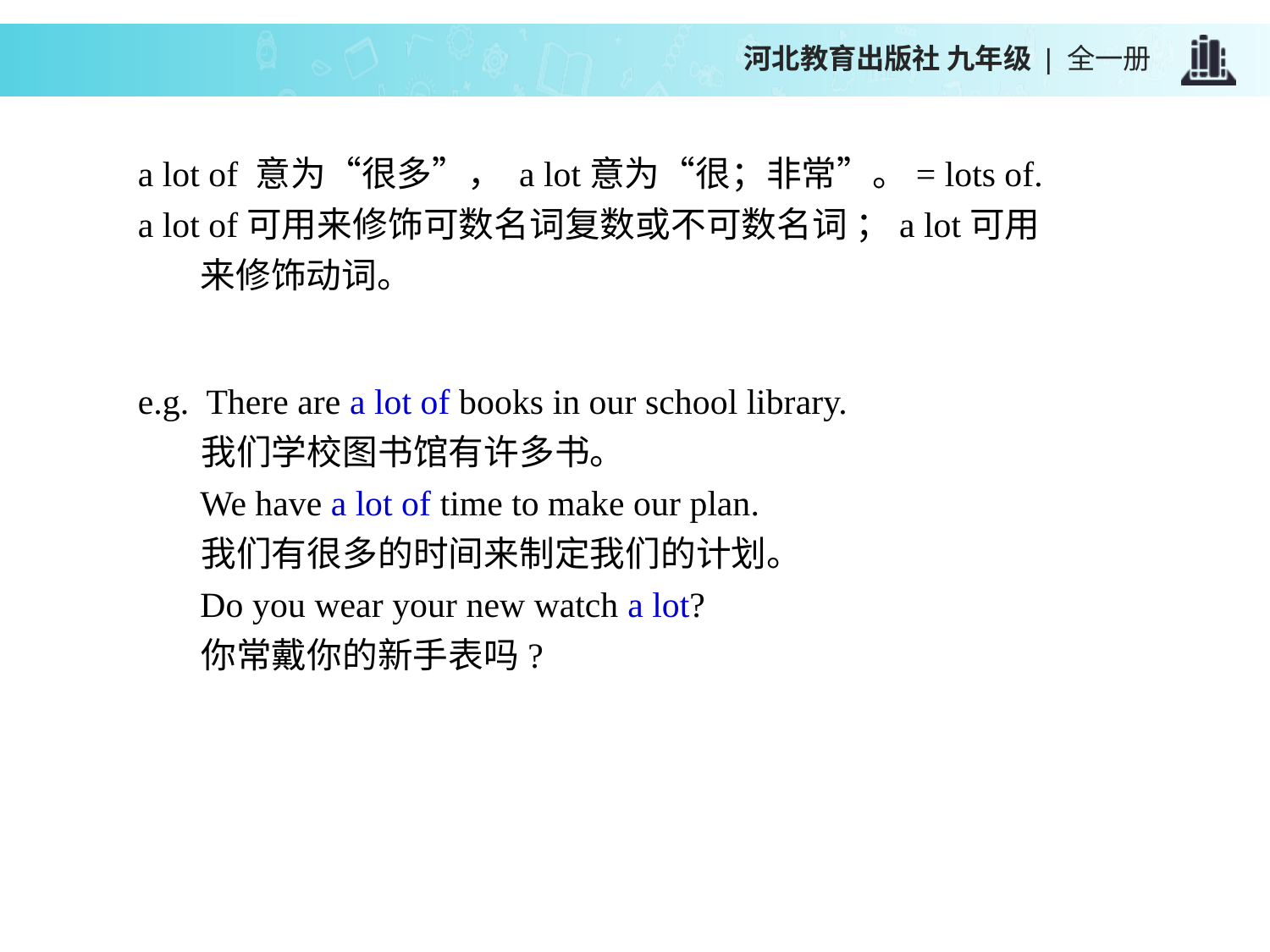

a lot of 意为“很多”， a lot意为“很；非常”。= lots of.
a lot of可用来修饰可数名词复数或不可数名词 ；a lot可用来修饰动词。
e.g.  There are a lot of books in our school library.
       我们学校图书馆有许多书。
       We have a lot of time to make our plan.
       我们有很多的时间来制定我们的计划。
       Do you wear your new watch a lot?
       你常戴你的新手表吗?